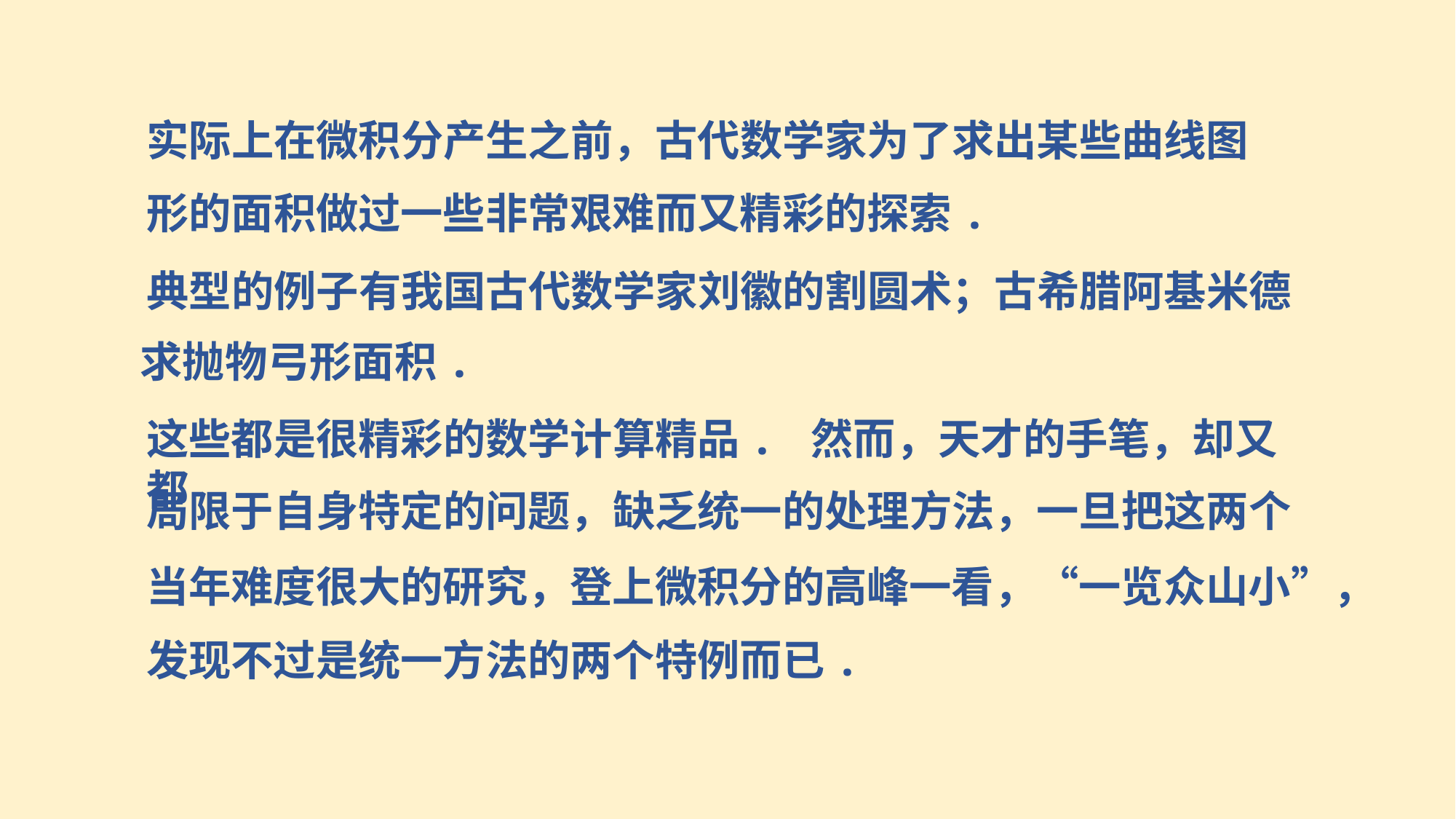

实际上在微积分产生之前，古代数学家为了求出某些曲线图
形的面积做过一些非常艰难而又精彩的探索.
典型的例子有我国古代数学家刘徽的割圆术；古希腊阿基米德
求抛物弓形面积.
这些都是很精彩的数学计算精品. 然而，天才的手笔，却又都
局限于自身特定的问题，缺乏统一的处理方法，一旦把这两个
当年难度很大的研究，登上微积分的高峰一看，“一览众山小”，
发现不过是统一方法的两个特例而已.